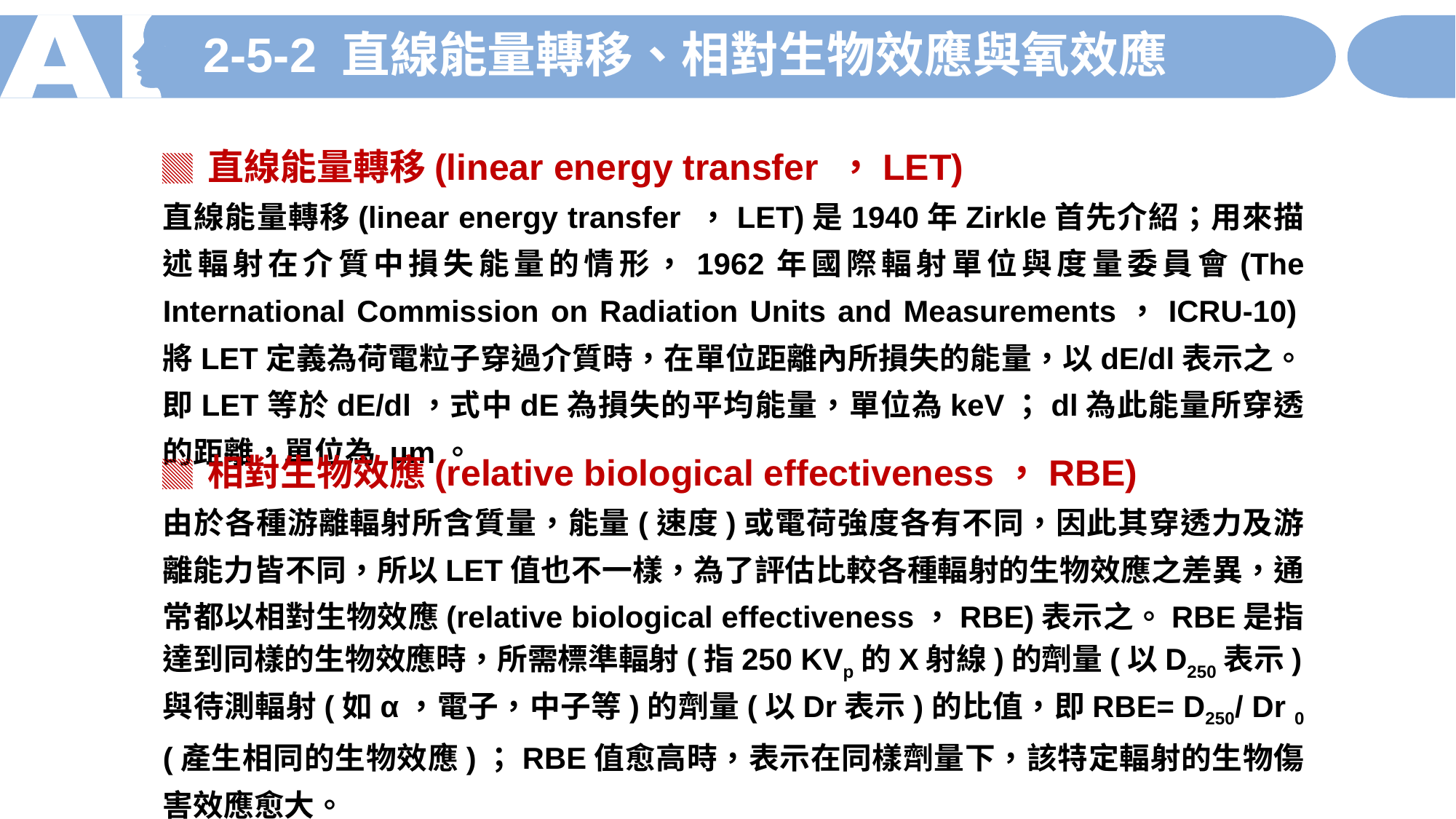

2-5-2 直線能量轉移、相對生物效應與氧效應
▓ 直線能量轉移(linear energy transfer ，LET)
直線能量轉移(linear energy transfer ，LET)是1940年Zirkle首先介紹；用來描述輻射在介質中損失能量的情形，1962年國際輻射單位與度量委員會(The International Commission on Radiation Units and Measurements，ICRU-10)將LET定義為荷電粒子穿過介質時，在單位距離內所損失的能量，以dE/dl表示之。即LET等於dE/dl，式中dE為損失的平均能量，單位為keV；dl為此能量所穿透的距離，單位為 μm。
▓ 相對生物效應(relative biological effectiveness，RBE)
由於各種游離輻射所含質量，能量(速度)或電荷強度各有不同，因此其穿透力及游離能力皆不同，所以LET值也不一樣，為了評估比較各種輻射的生物效應之差異，通常都以相對生物效應(relative biological effectiveness，RBE)表示之。RBE是指達到同樣的生物效應時，所需標準輻射(指250 KVp的X射線)的劑量(以D250表示)與待測輻射(如α，電子，中子等)的劑量(以Dr表示)的比值，即RBE= D250/ Dr 0 (產生相同的生物效應)；RBE值愈高時，表示在同樣劑量下，該特定輻射的生物傷害效應愈大。